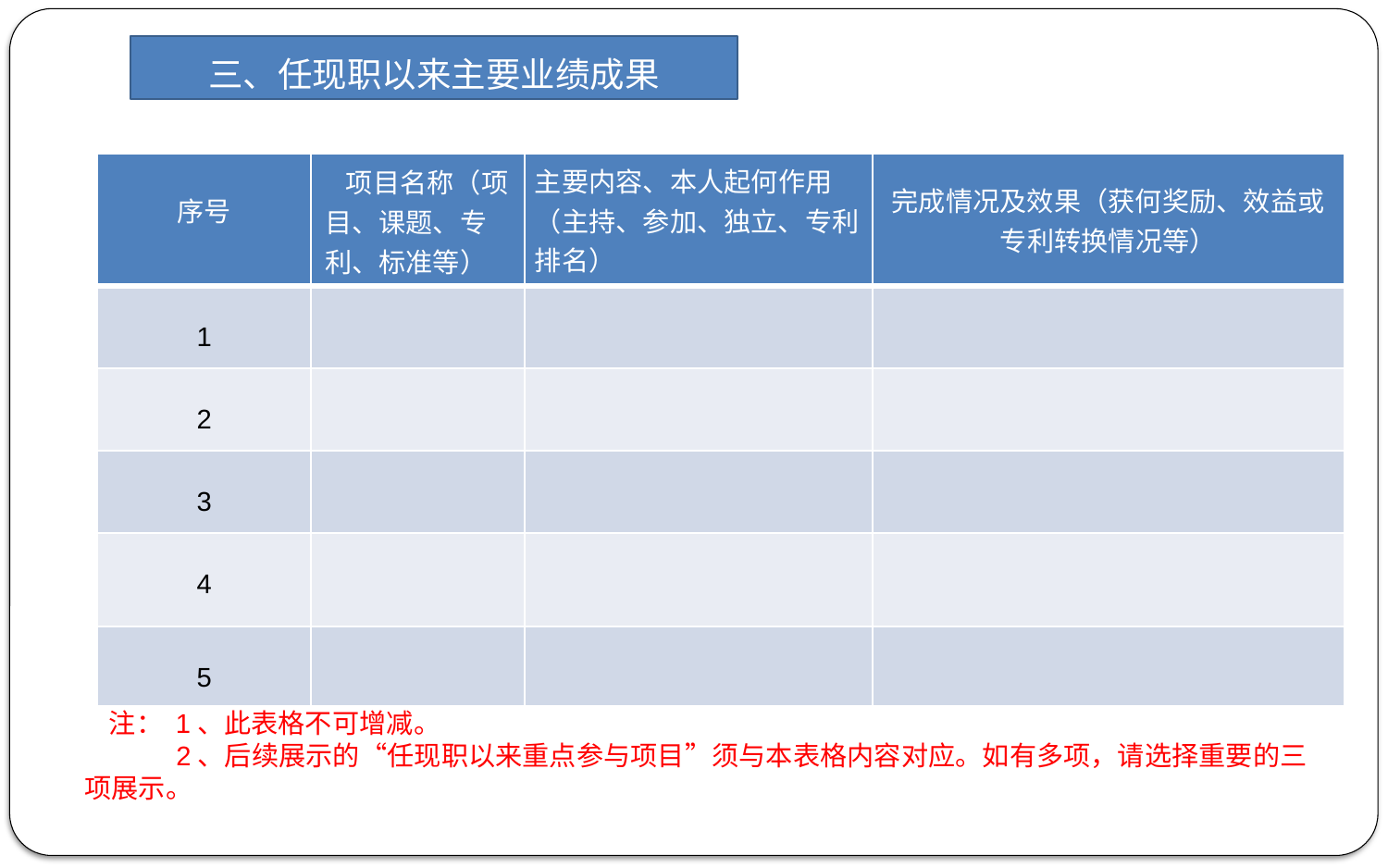

三、任现职以来主要业绩成果
| 序号 | 项目名称（项目、课题、专利、标准等） | 主要内容、本人起何作用（主持、参加、独立、专利排名） | 完成情况及效果（获何奖励、效益或专利转换情况等） |
| --- | --- | --- | --- |
| 1 |  |  |  |
| 2 |  |  |  |
| 3 |  |  |  |
| 4 |  |  |  |
| 5 |  |  |  |
   注： 1、此表格不可增减。
            2、后续展示的“任现职以来重点参与项目”须与本表格内容对应。如有多项，请选择重要的三项展示。